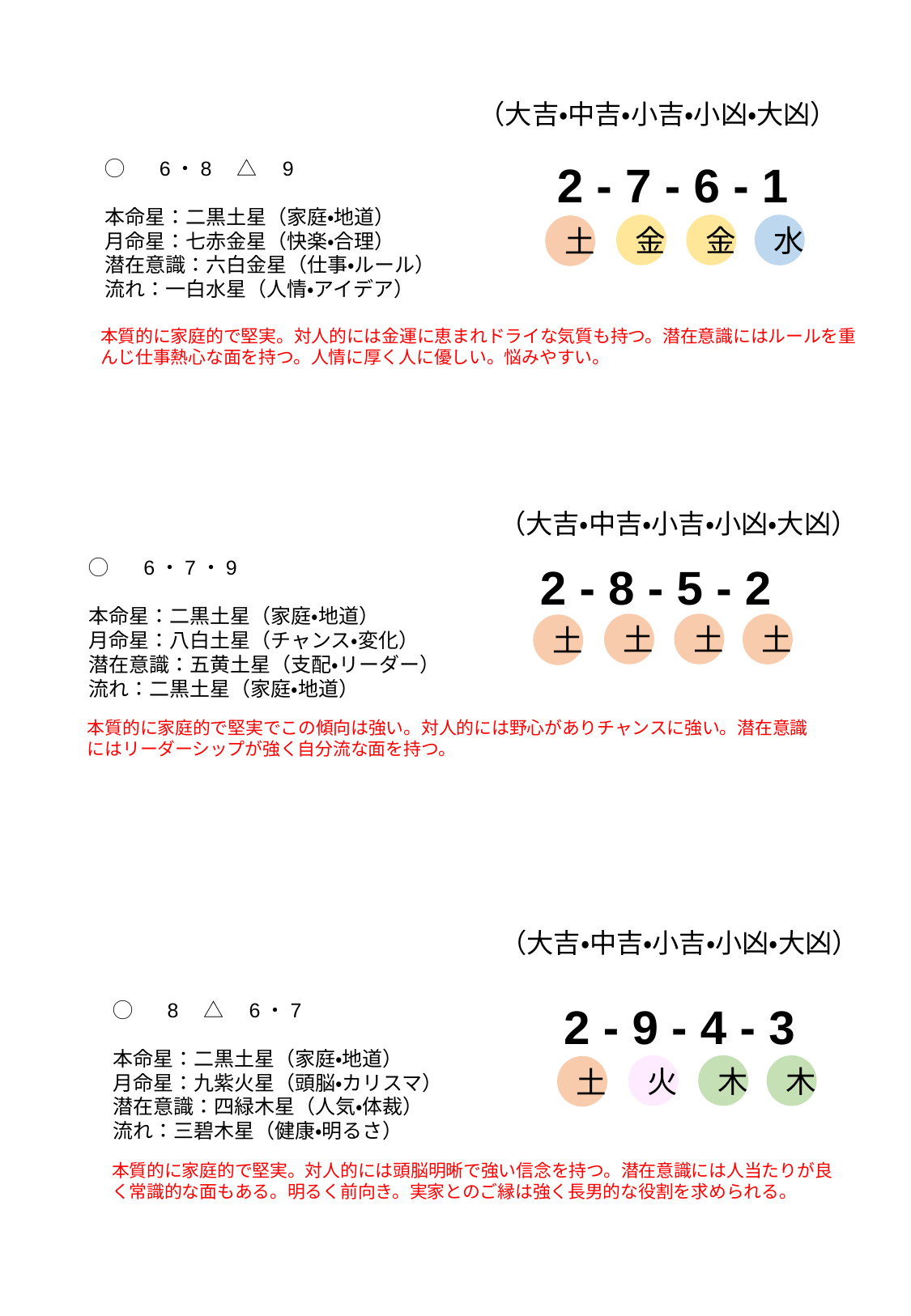

（大吉・中吉・小吉・小凶・大凶）
2 - 7 - 6 - 1
◯　 6・8　△　9

本命星：二黒土星（家庭・地道）
月命星：七赤金星（快楽・合理）
潜在意識：六白金星（仕事・ルール）
流れ：一白水星（人情・アイデア）
金
金
水
土
本質的に家庭的で堅実。対人的には金運に恵まれドライな気質も持つ。潜在意識にはルールを重んじ仕事熱心な面を持つ。人情に厚く人に優しい。悩みやすい。
（大吉・中吉・小吉・小凶・大凶）
◯　 6・7・9

本命星：二黒土星（家庭・地道）
月命星：八白土星（チャンス・変化）
潜在意識：五黄土星（支配・リーダー）
流れ：二黒土星（家庭・地道）
2 - 8 - 5 - 2
土
土
土
土
本質的に家庭的で堅実でこの傾向は強い。対人的には野心がありチャンスに強い。潜在意識にはリーダーシップが強く自分流な面を持つ。
（大吉・中吉・小吉・小凶・大凶）
2 - 9 - 4 - 3
◯　 8　△　6・7

本命星：二黒土星（家庭・地道）
月命星：九紫火星（頭脳・カリスマ）
潜在意識：四緑木星（人気・体裁）
流れ：三碧木星（健康・明るさ）
火
木
木
土
本質的に家庭的で堅実。対人的には頭脳明晰で強い信念を持つ。潜在意識には人当たりが良く常識的な面もある。明るく前向き。実家とのご縁は強く長男的な役割を求められる。